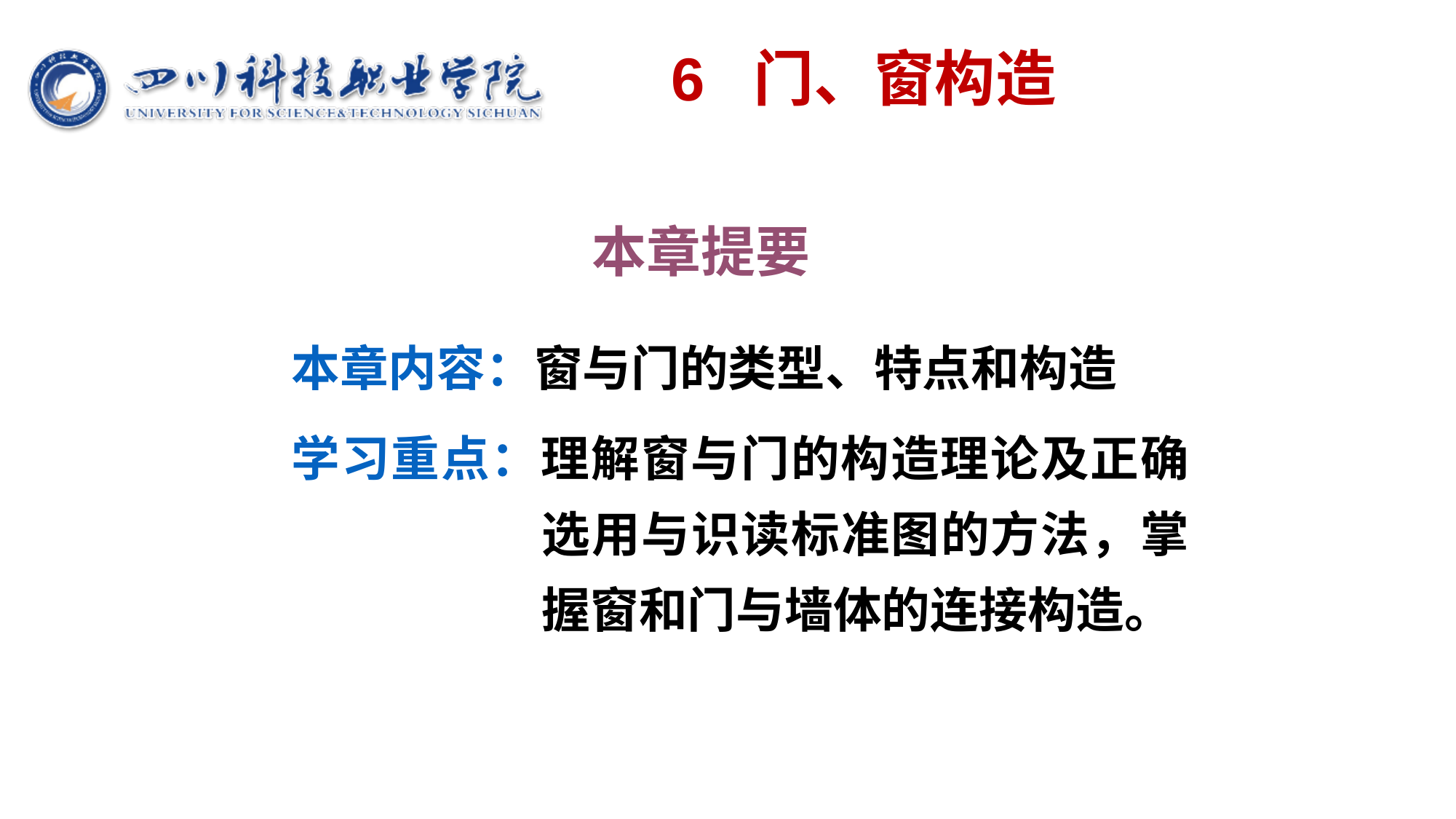

6  门、窗构造
本章提要
本章内容：窗与门的类型、特点和构造
学习重点：理解窗与门的构造理论及正确选用与识读标准图的方法，掌握窗和门与墙体的连接构造。